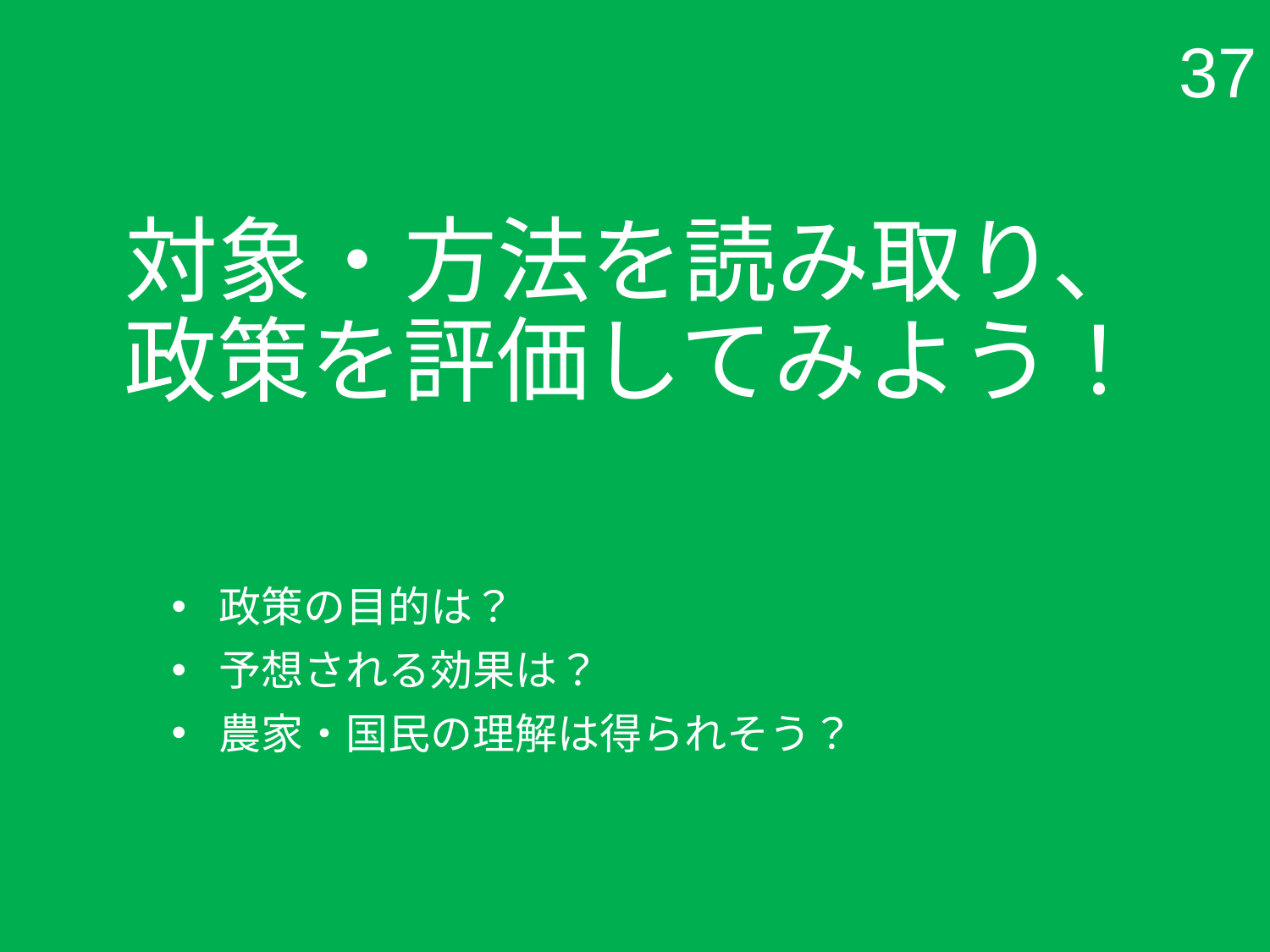

37
# 対象・方法を読み取り、政策を評価してみよう！
政策の目的は？
予想される効果は？
農家・国民の理解は得られそう？